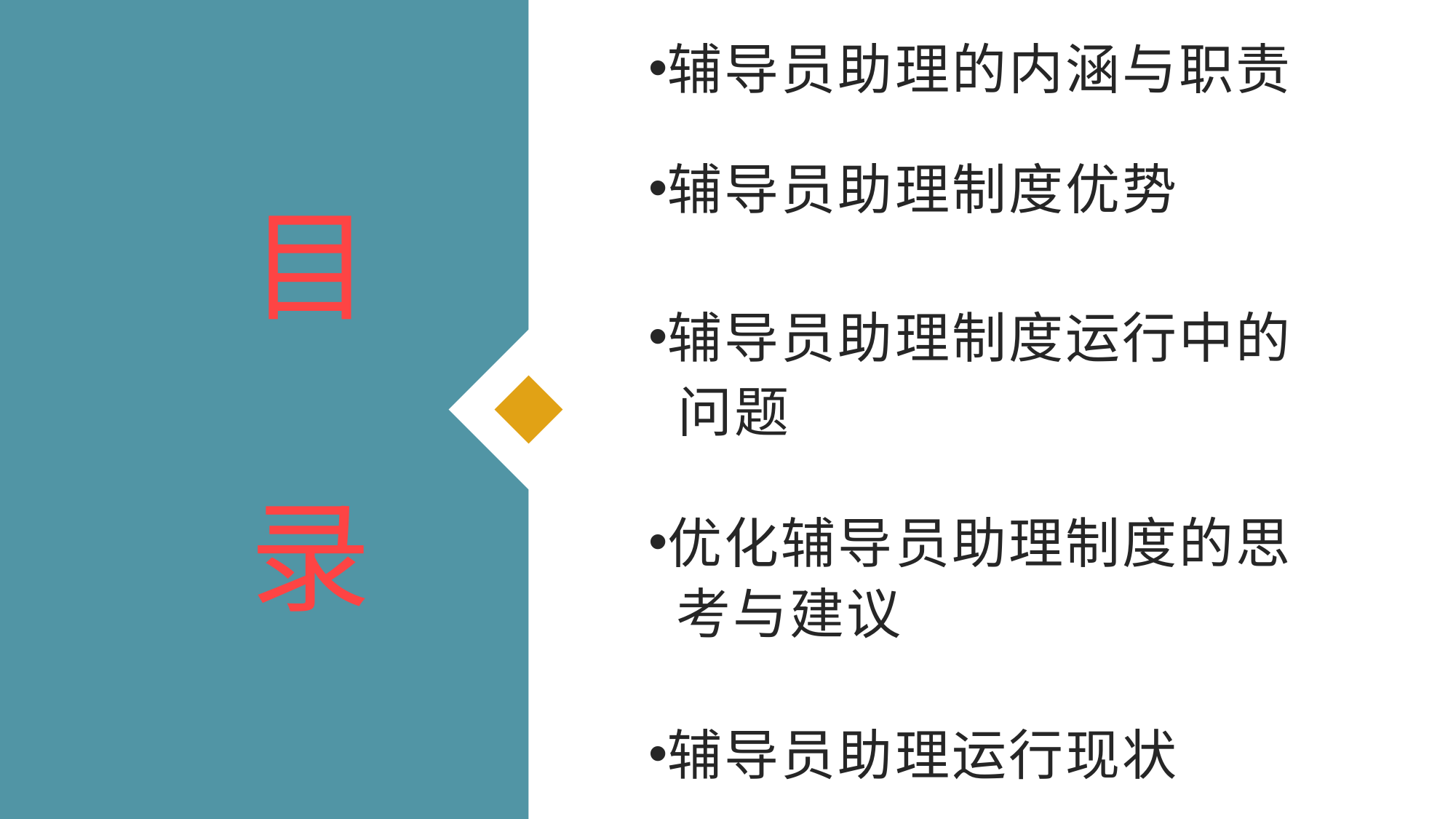

辅导员助理的内涵与职责

辅导员助理制度优势

辅导员助理制度运行中的
   问题

优化辅导员助理制度的思
 考与建议

辅导员助理运行现状
目

录